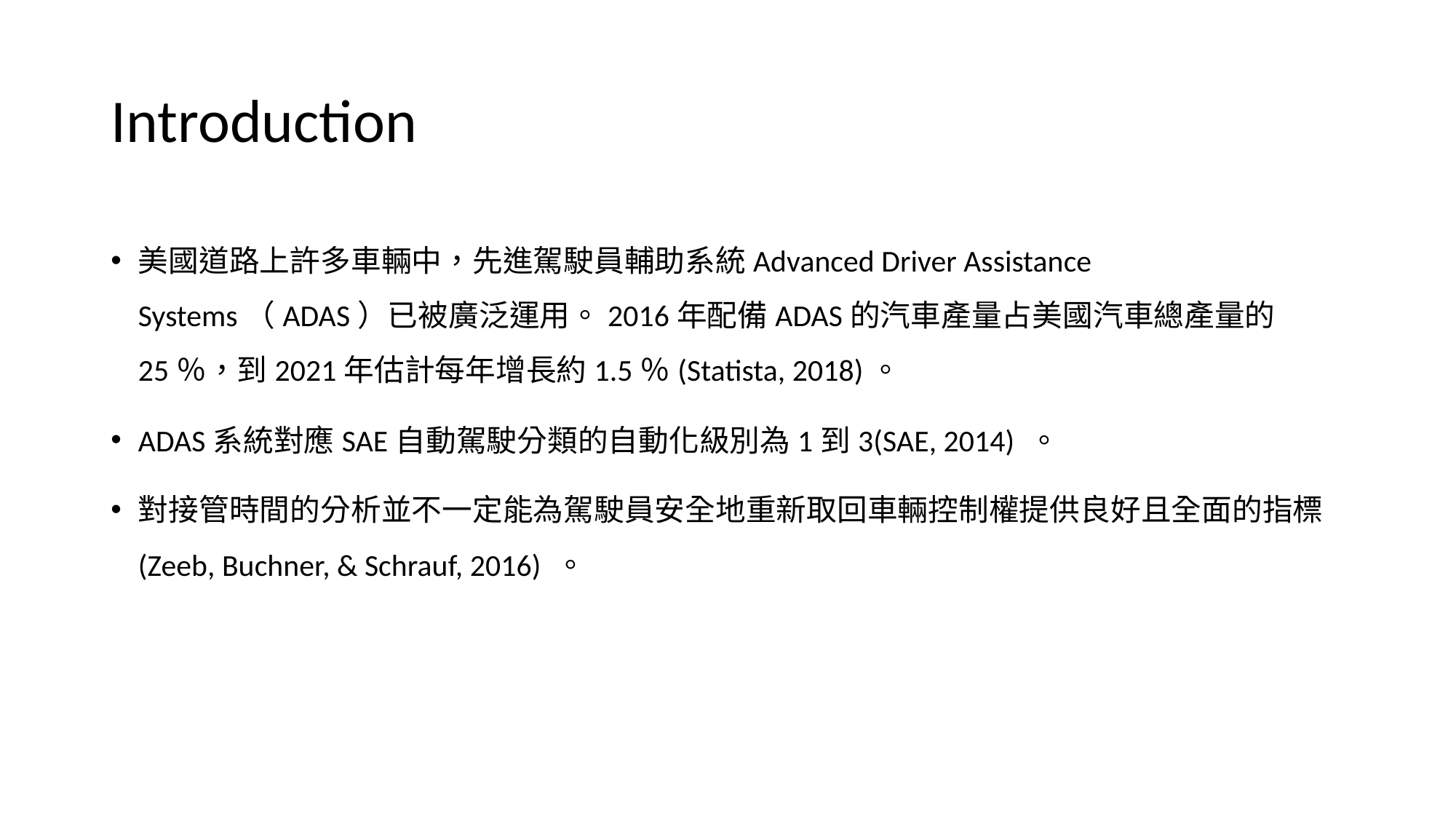

# Introduction
美國道路上許多車輛中，先進駕駛員輔助系統Advanced Driver Assistance Systems（ADAS）已被廣泛運用。2016年配備ADAS的汽車產量占美國汽車總產量的25％，到2021年估計每年增長約1.5％(Statista, 2018)。
ADAS系統對應SAE自動駕駛分類的自動化級別為1到3(SAE, 2014) 。
對接管時間的分析並不一定能為駕駛員安全地重新取回車輛控制權提供良好且全面的指標 (Zeeb, Buchner, & Schrauf, 2016) 。